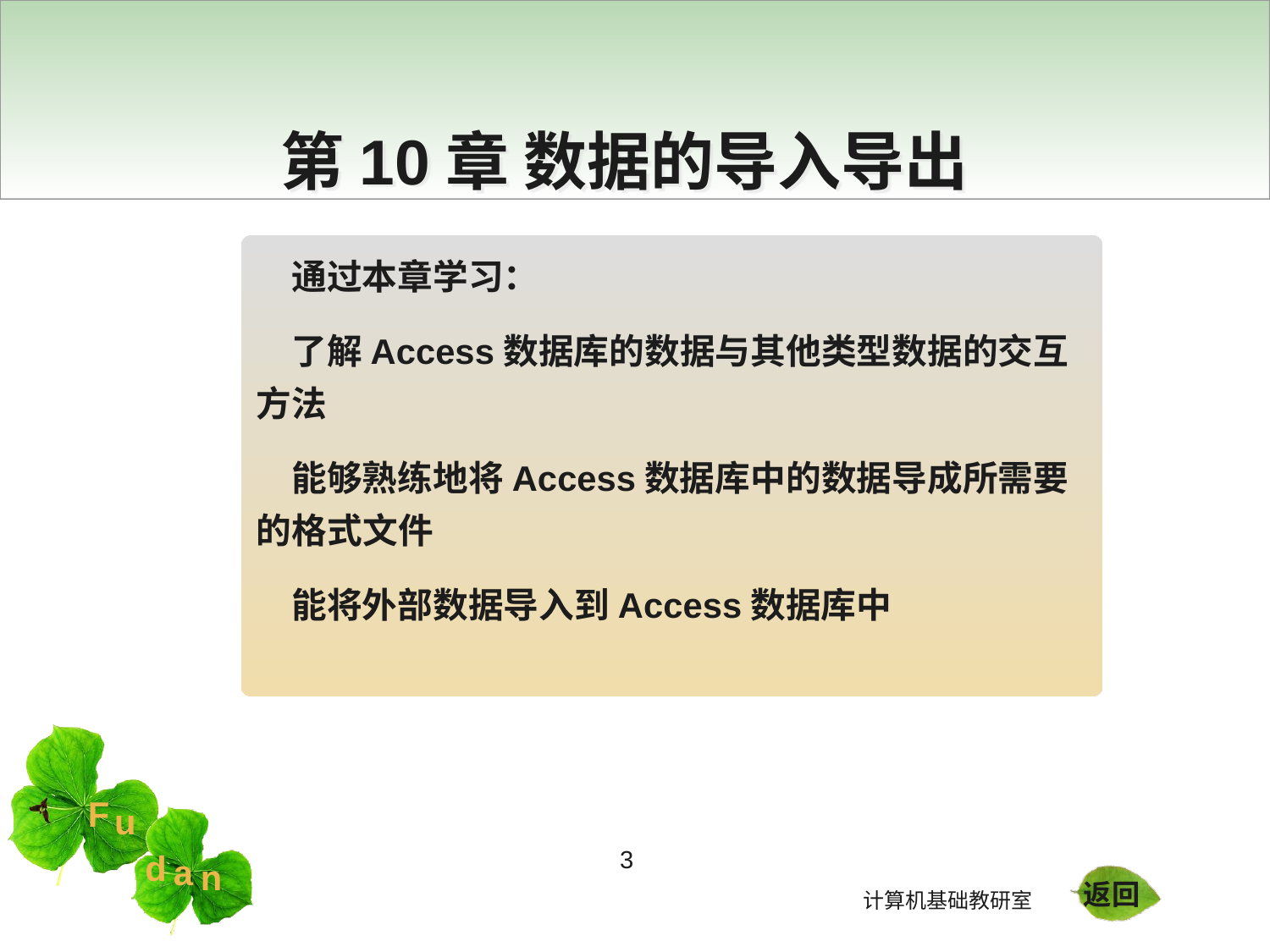

第10章 数据的导入导出
通过本章学习：
了解Access数据库的数据与其他类型数据的交互方法
能够熟练地将Access数据库中的数据导成所需要的格式文件
能将外部数据导入到Access数据库中
3
返回